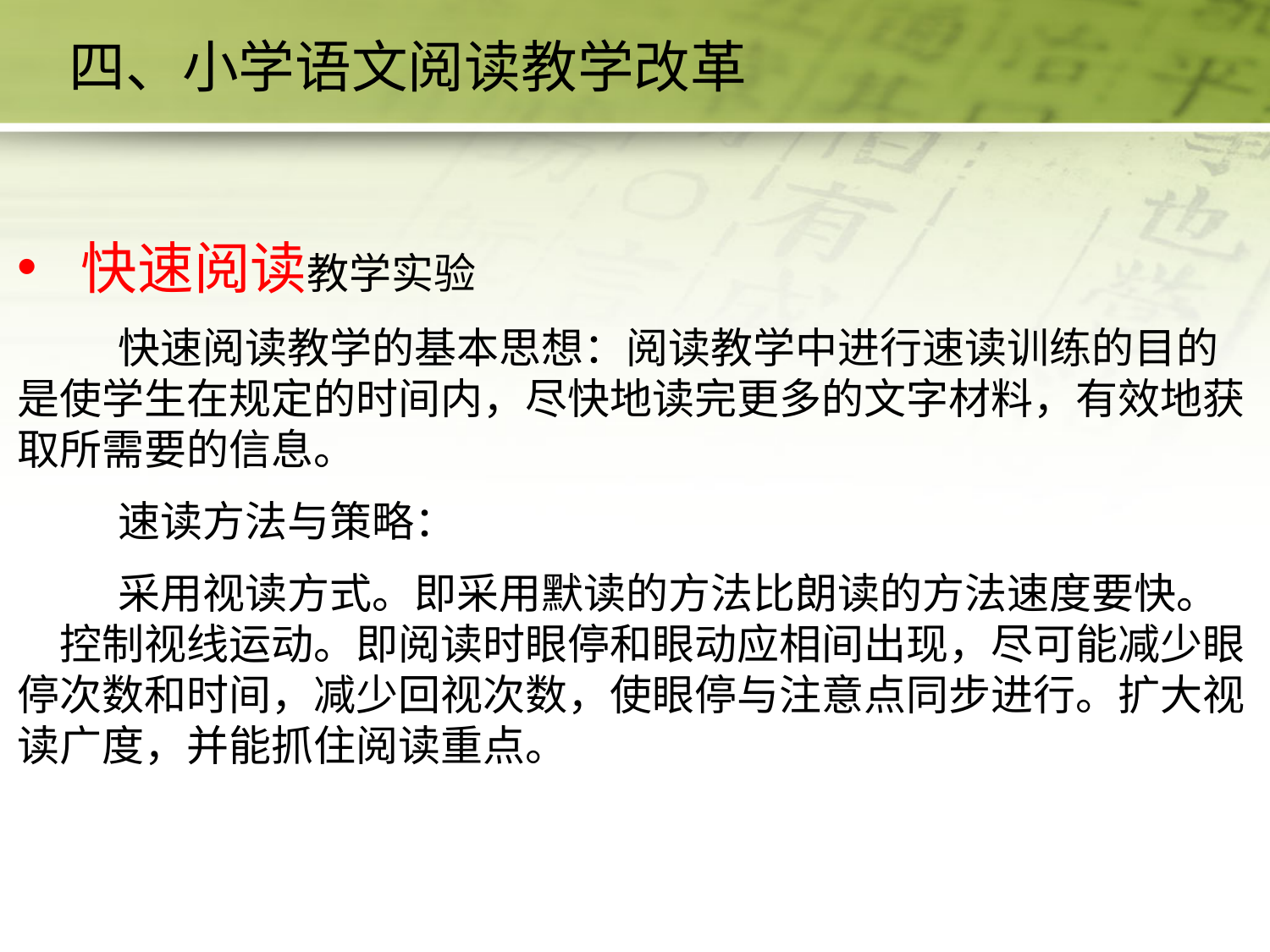

四、小学语文阅读教学改革
快速阅读教学实验
快速阅读教学的基本思想：阅读教学中进行速读训练的目的是使学生在规定的时间内，尽快地读完更多的文字材料，有效地获取所需要的信息。
速读方法与策略：
采用视读方式。即采用默读的方法比朗读的方法速度要快。　控制视线运动。即阅读时眼停和眼动应相间出现，尽可能减少眼停次数和时间，减少回视次数，使眼停与注意点同步进行。扩大视读广度，并能抓住阅读重点。